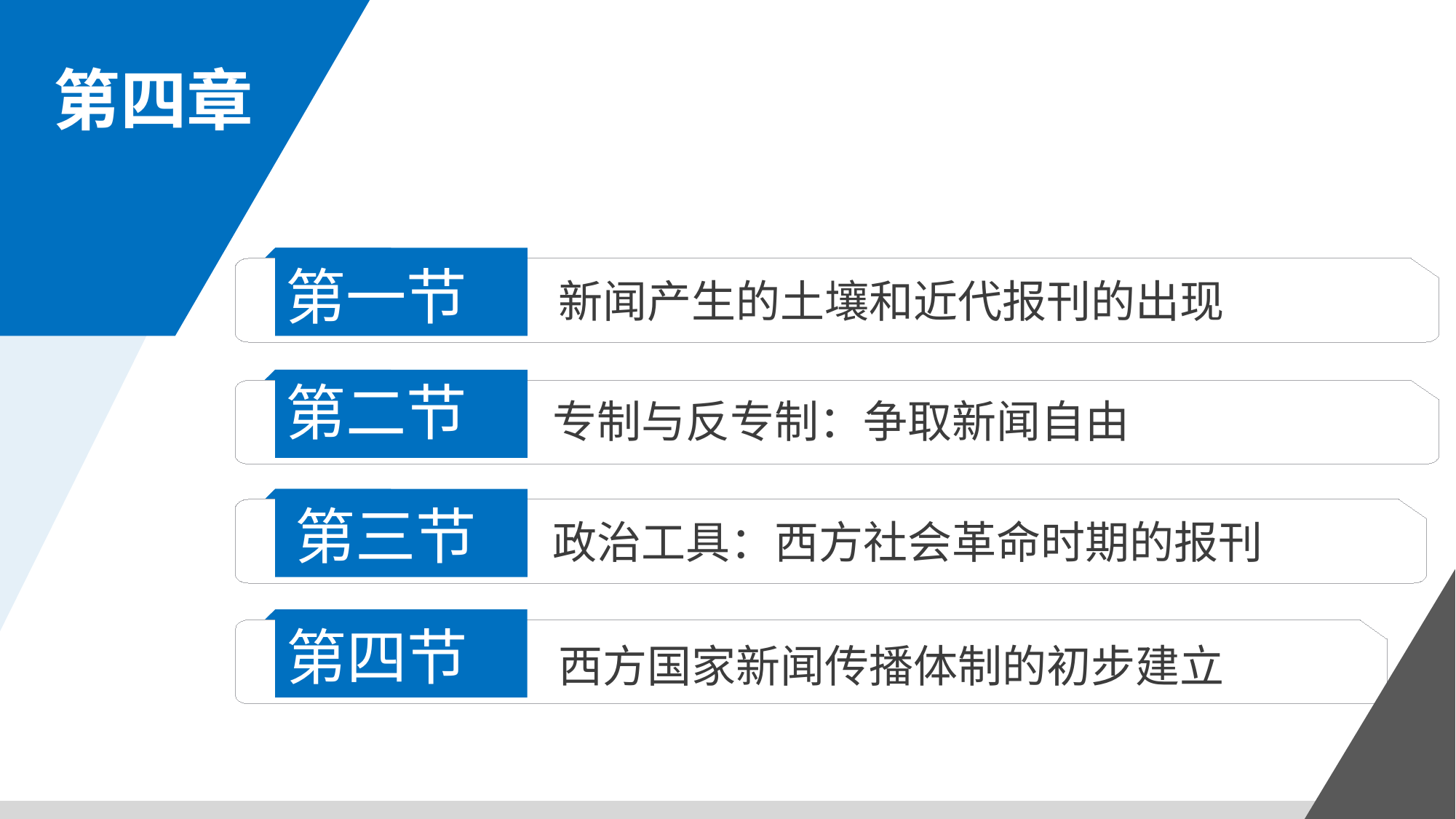

第四章

第一节

新闻产生的土壤和近代报刊的出现
第二节

专制与反专制：争取新闻自由

第三节

政治工具：西方社会革命时期的报刊

第四节

西方国家新闻传播体制的初步建立